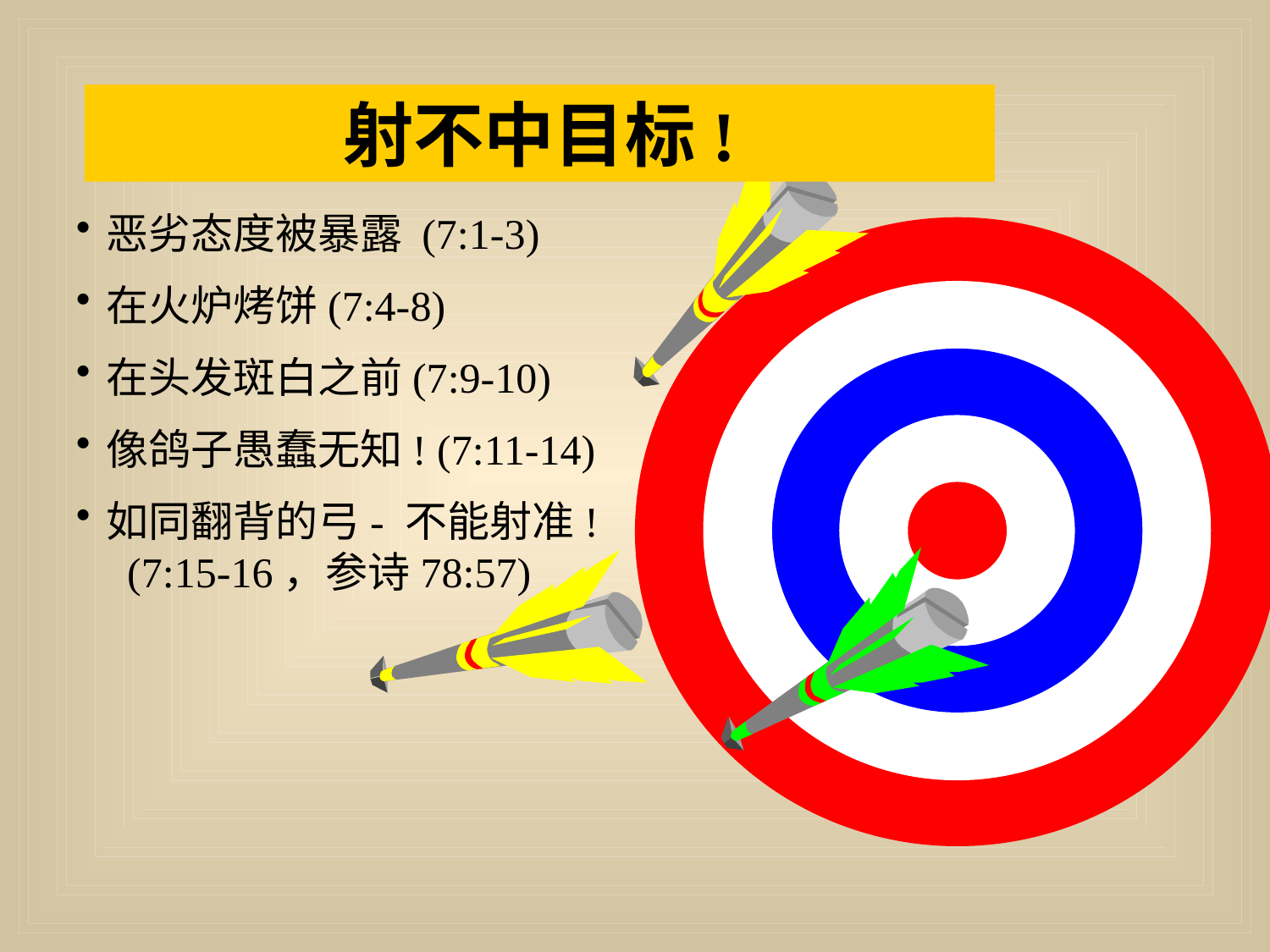

射不中目标!
何西阿 7章 – 医师 和 画家

恶劣态度被暴露 (7:1-3)
在火炉烤饼(7:4-8)
在头发斑白之前(7:9-10)
像鸽子愚蠢无知! (7:11-14)
如同翻背的弓- 不能射准!
  (7:15-16，参诗78:57)